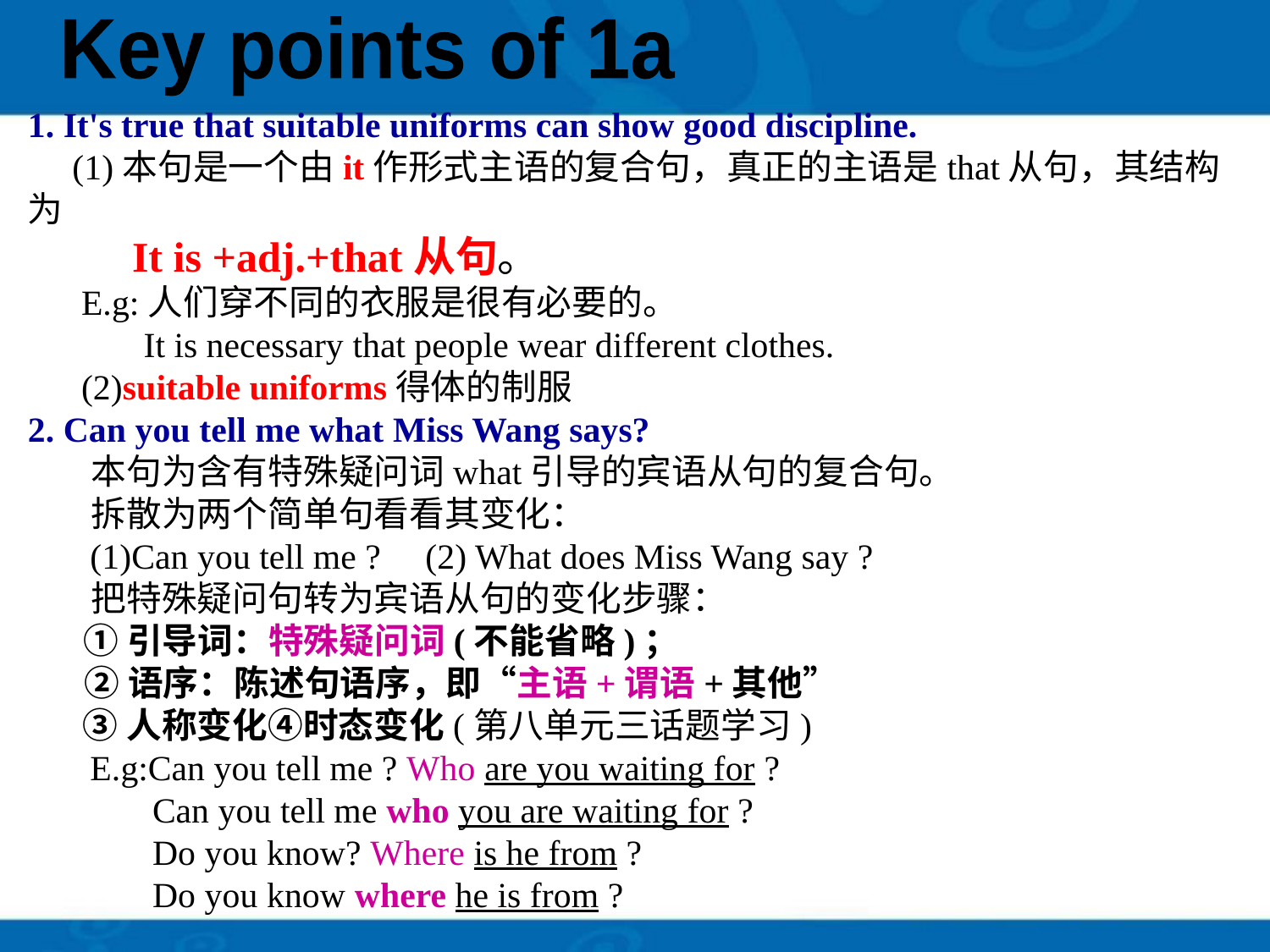

Key points of 1a
1. It's true that suitable uniforms can show good discipline.
     (1)本句是一个由it作形式主语的复合句，真正的主语是that从句，其结构为
          It is +adj.+that从句。
      E.g:人们穿不同的衣服是很有必要的。
             It is necessary that people wear different clothes.
      (2)suitable uniforms得体的制服
2. Can you tell me what Miss Wang says?
       本句为含有特殊疑问词what引导的宾语从句的复合句。
       拆散为两个简单句看看其变化：
       (1)Can you tell me ?     (2) What does Miss Wang say ?
       把特殊疑问句转为宾语从句的变化步骤：
       ①引导词：特殊疑问词(不能省略)；
       ②语序：陈述句语序，即“主语+谓语+其他”
       ③人称变化④时态变化(第八单元三话题学习)
       E.g:Can you tell me ? Who are you waiting for ?
              Can you tell me who you are waiting for ?
              Do you know? Where is he from ?
              Do you know where he is from ?